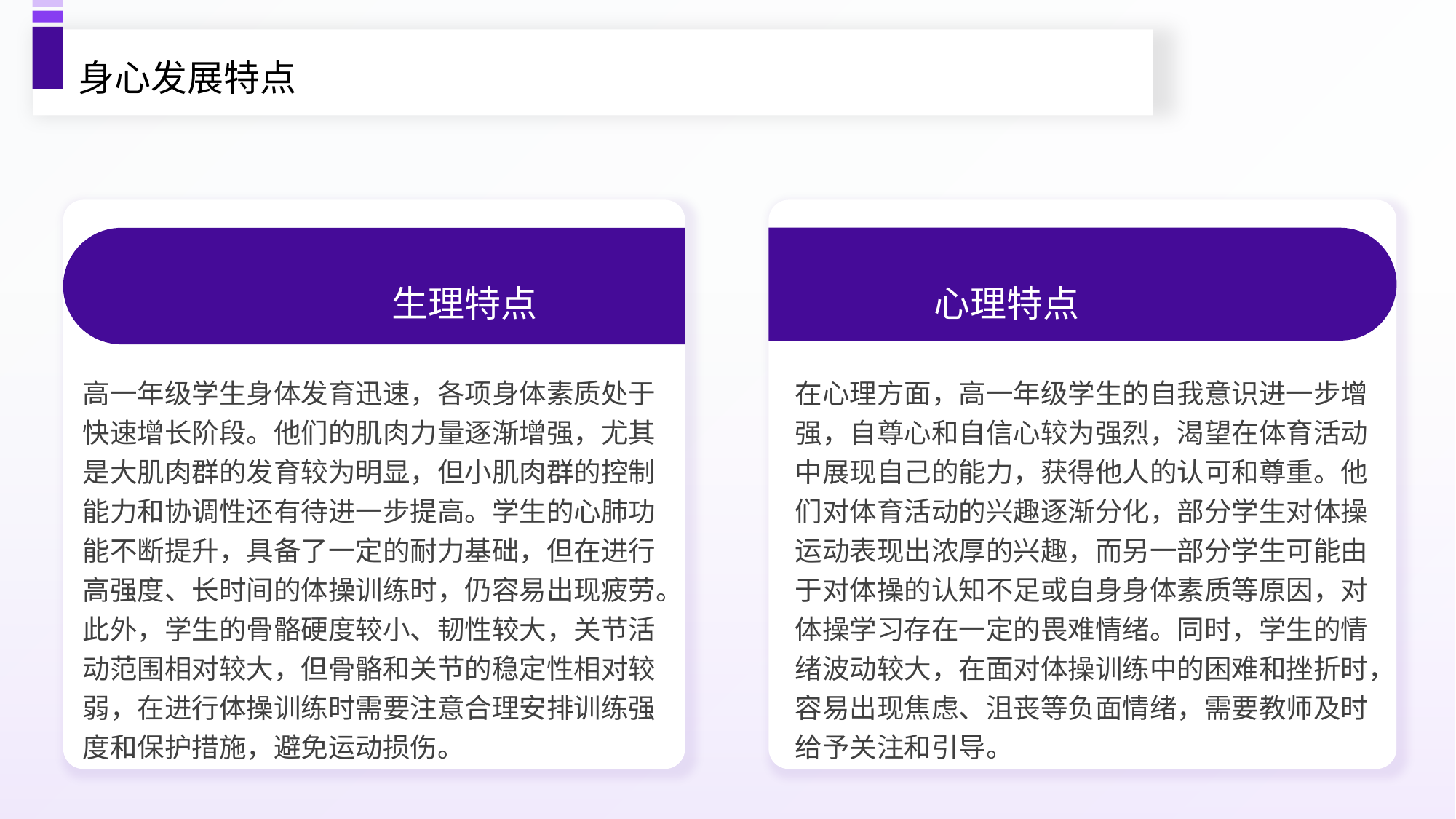

身心发展特点

生理特点
心理特点
高一年级学生身体发育迅速，各项身体素质处于快速增长阶段。他们的肌肉力量逐渐增强，尤其是大肌肉群的发育较为明显，但小肌肉群的控制能力和协调性还有待进一步提高。学生的心肺功能不断提升，具备了一定的耐力基础，但在进行高强度、长时间的体操训练时，仍容易出现疲劳。此外，学生的骨骼硬度较小、韧性较大，关节活动范围相对较大，但骨骼和关节的稳定性相对较弱，在进行体操训练时需要注意合理安排训练强度和保护措施，避免运动损伤。
在心理方面，高一年级学生的自我意识进一步增强，自尊心和自信心较为强烈，渴望在体育活动中展现自己的能力，获得他人的认可和尊重。他们对体育活动的兴趣逐渐分化，部分学生对体操运动表现出浓厚的兴趣，而另一部分学生可能由于对体操的认知不足或自身身体素质等原因，对体操学习存在一定的畏难情绪。同时，学生的情绪波动较大，在面对体操训练中的困难和挫折时，容易出现焦虑、沮丧等负面情绪，需要教师及时给予关注和引导。